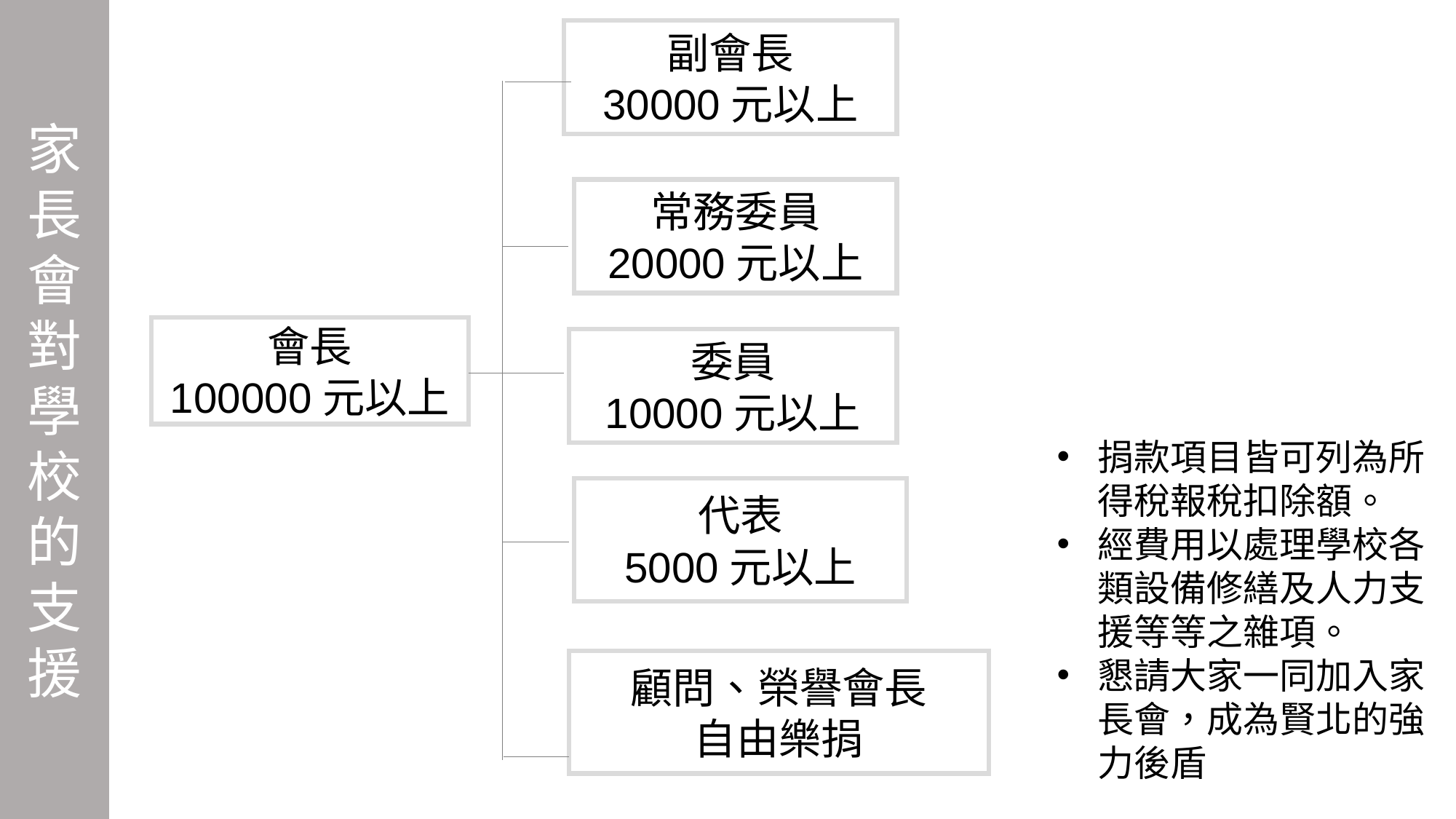

家長會對學校的支援
副會長
30000元以上
常務委員
20000元以上
會長
100000元以上
委員
10000元以上
捐款項目皆可列為所得稅報稅扣除額。
經費用以處理學校各類設備修繕及人力支援等等之雜項。
懇請大家一同加入家長會，成為賢北的強力後盾
代表
5000元以上
顧問、榮譽會長
自由樂捐